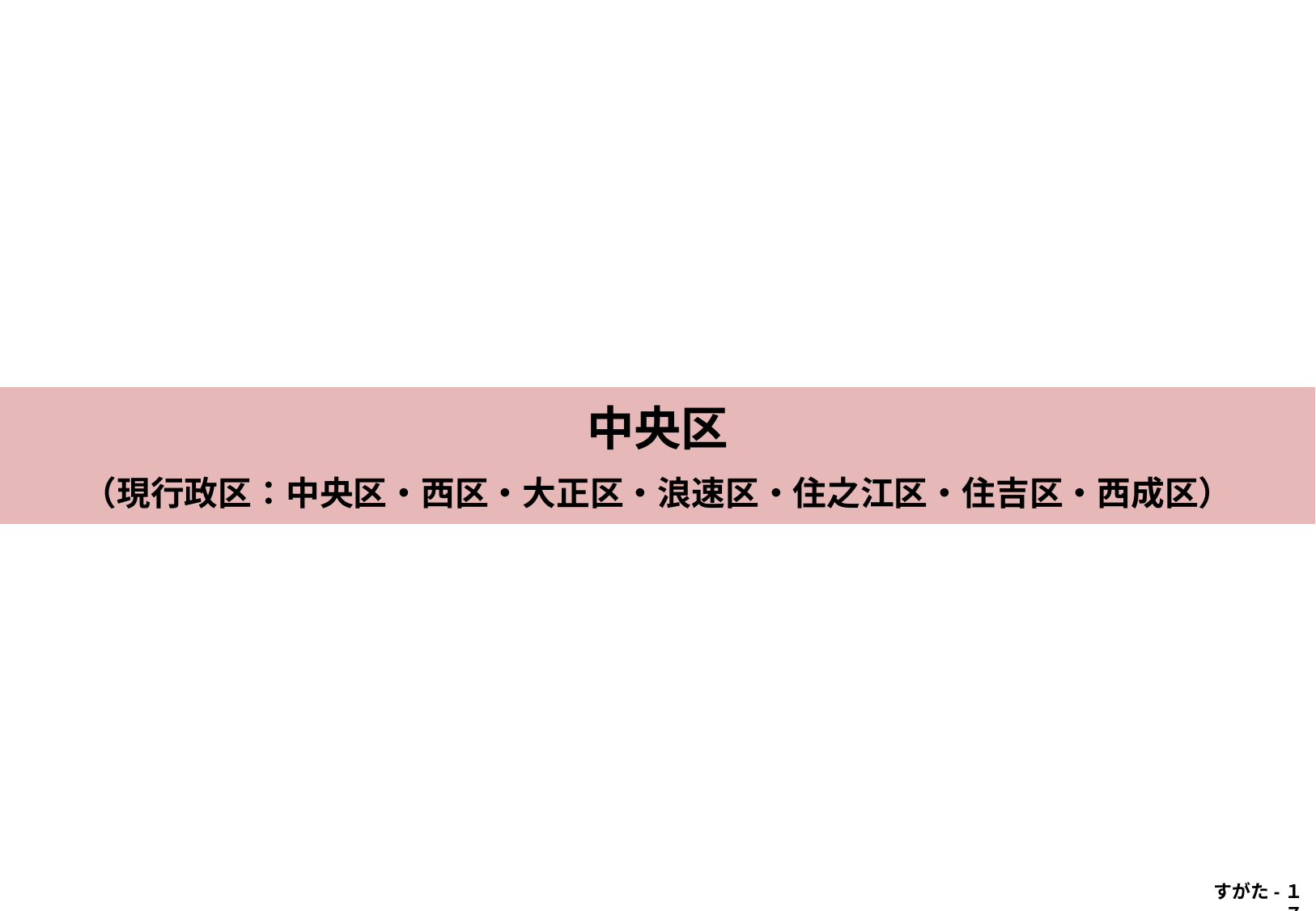

中央区
（現行政区：中央区・西区・大正区・浪速区・住之江区・住吉区・西成区）
 すがた-１７